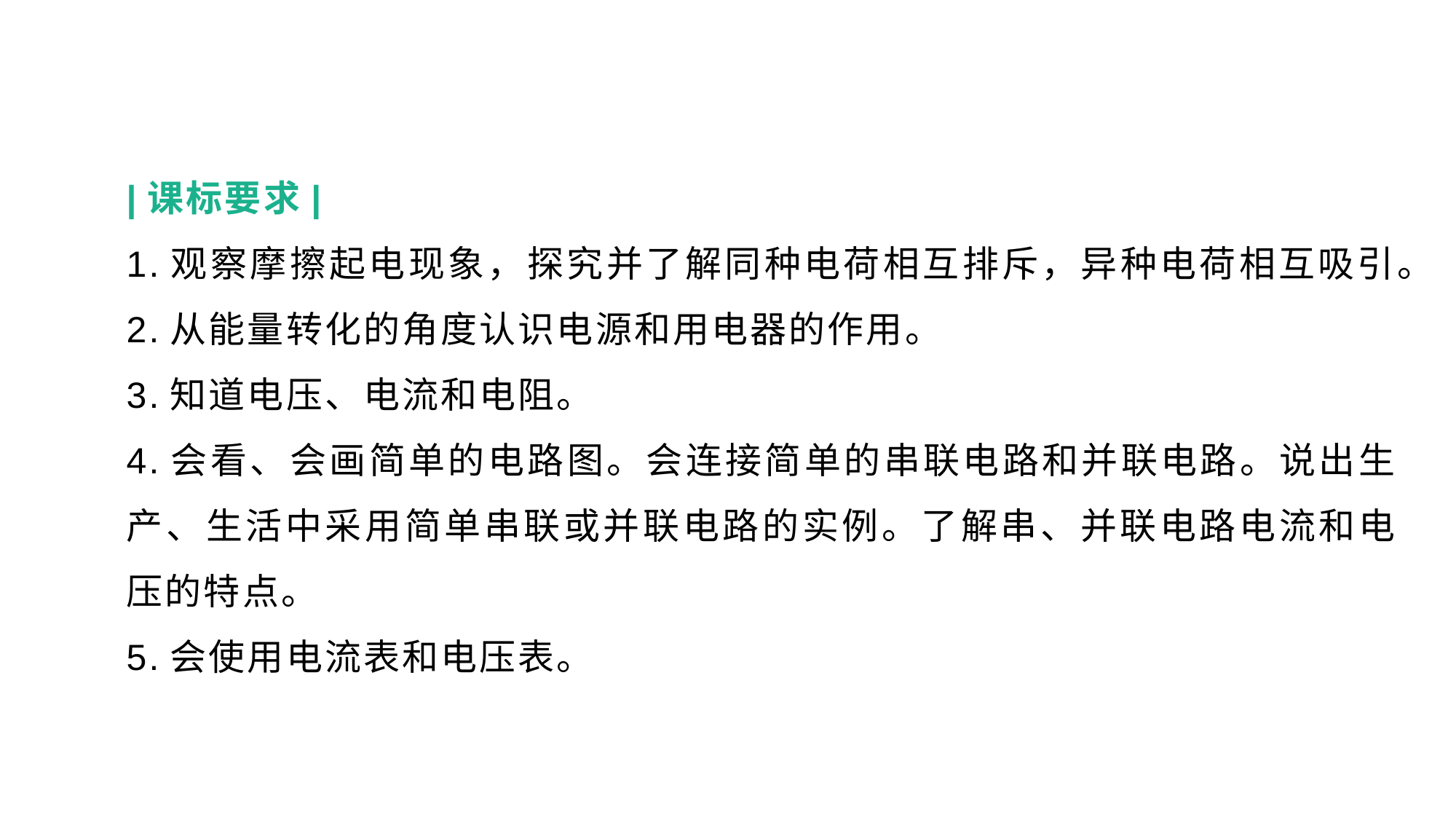

|课标要求|
1.观察摩擦起电现象，探究并了解同种电荷相互排斥，异种电荷相互吸引。
2.从能量转化的角度认识电源和用电器的作用。
3.知道电压、电流和电阻。
4.会看、会画简单的电路图。会连接简单的串联电路和并联电路。说出生产、生活中采用简单串联或并联电路的实例。了解串、并联电路电流和电压的特点。
5.会使用电流表和电压表。
思维导图 构建体系